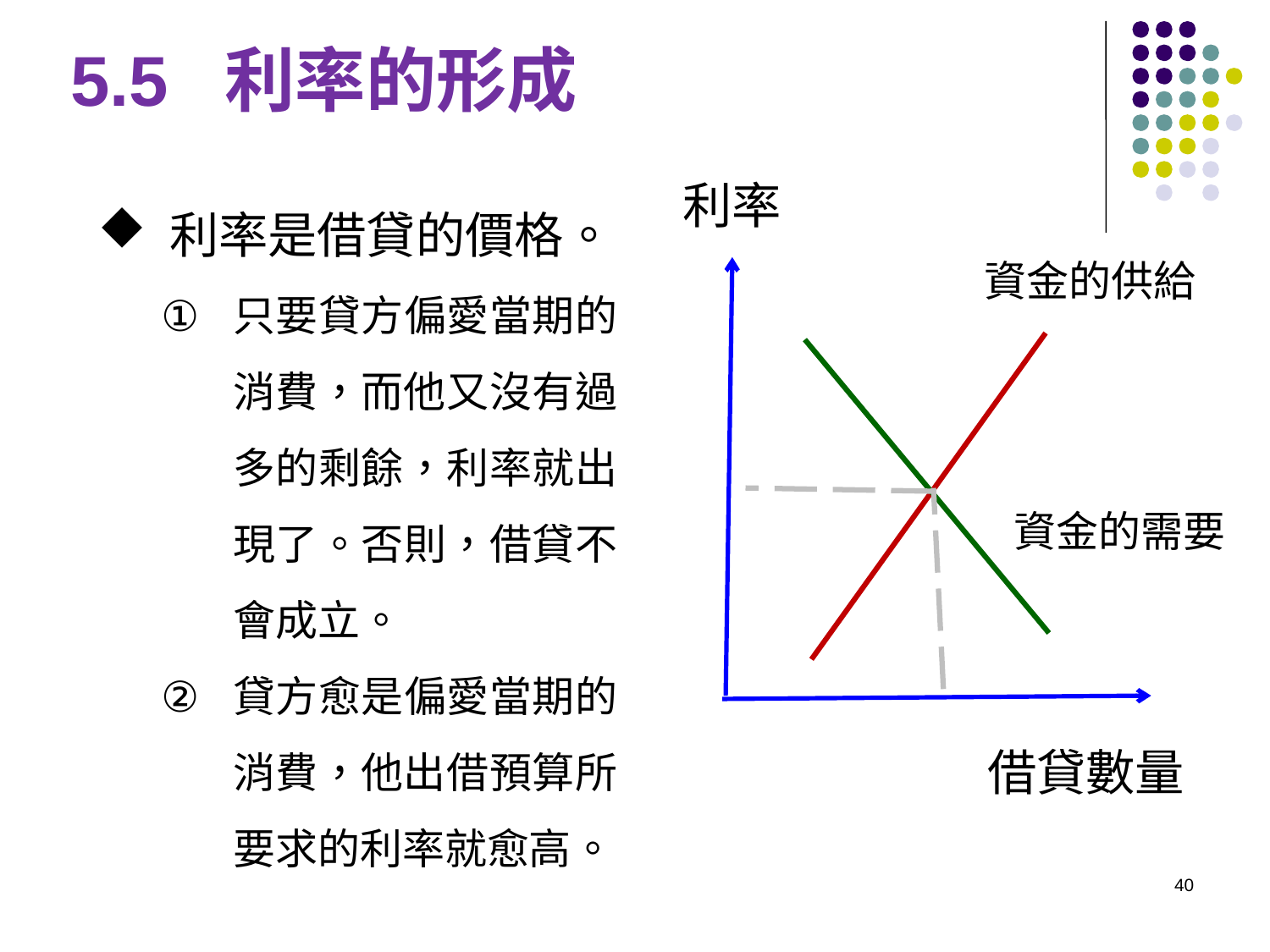

5.5  利率的形成

利率是借貸的價格。
只要貸方偏愛當期的消費，而他又沒有過多的剩餘，利率就出現了。否則，借貸不會成立。
貸方愈是偏愛當期的消費，他出借預算所要求的利率就愈高。
利率
資金的供給
資金的需要
借貸數量
40